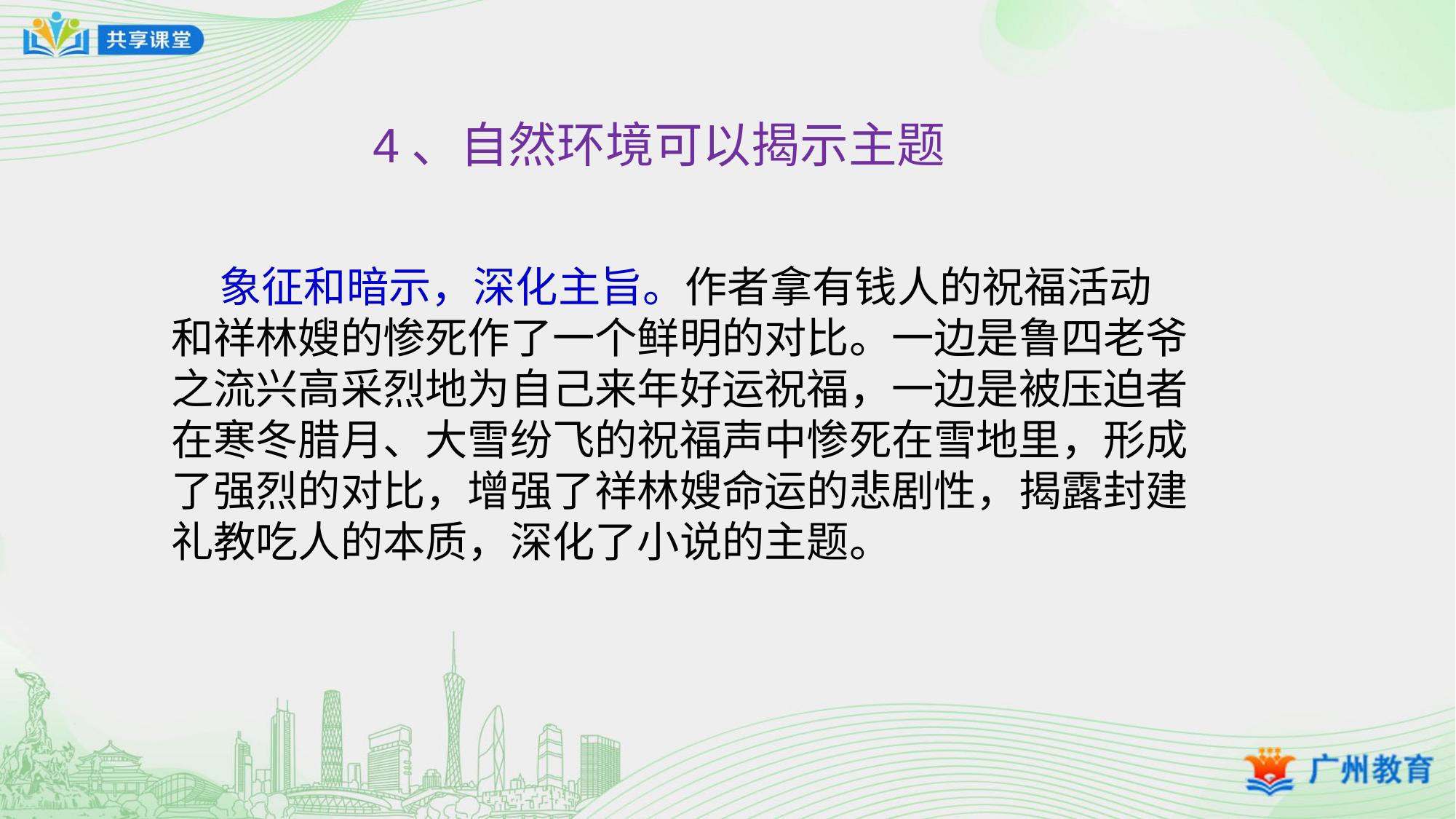

4、自然环境可以揭示主题
    象征和暗示，深化主旨。作者拿有钱人的祝福活动和祥林嫂的惨死作了一个鲜明的对比。一边是鲁四老爷之流兴高采烈地为自己来年好运祝福，一边是被压迫者在寒冬腊月、大雪纷飞的祝福声中惨死在雪地里，形成了强烈的对比，增强了祥林嫂命运的悲剧性，揭露封建礼教吃人的本质，深化了小说的主题。